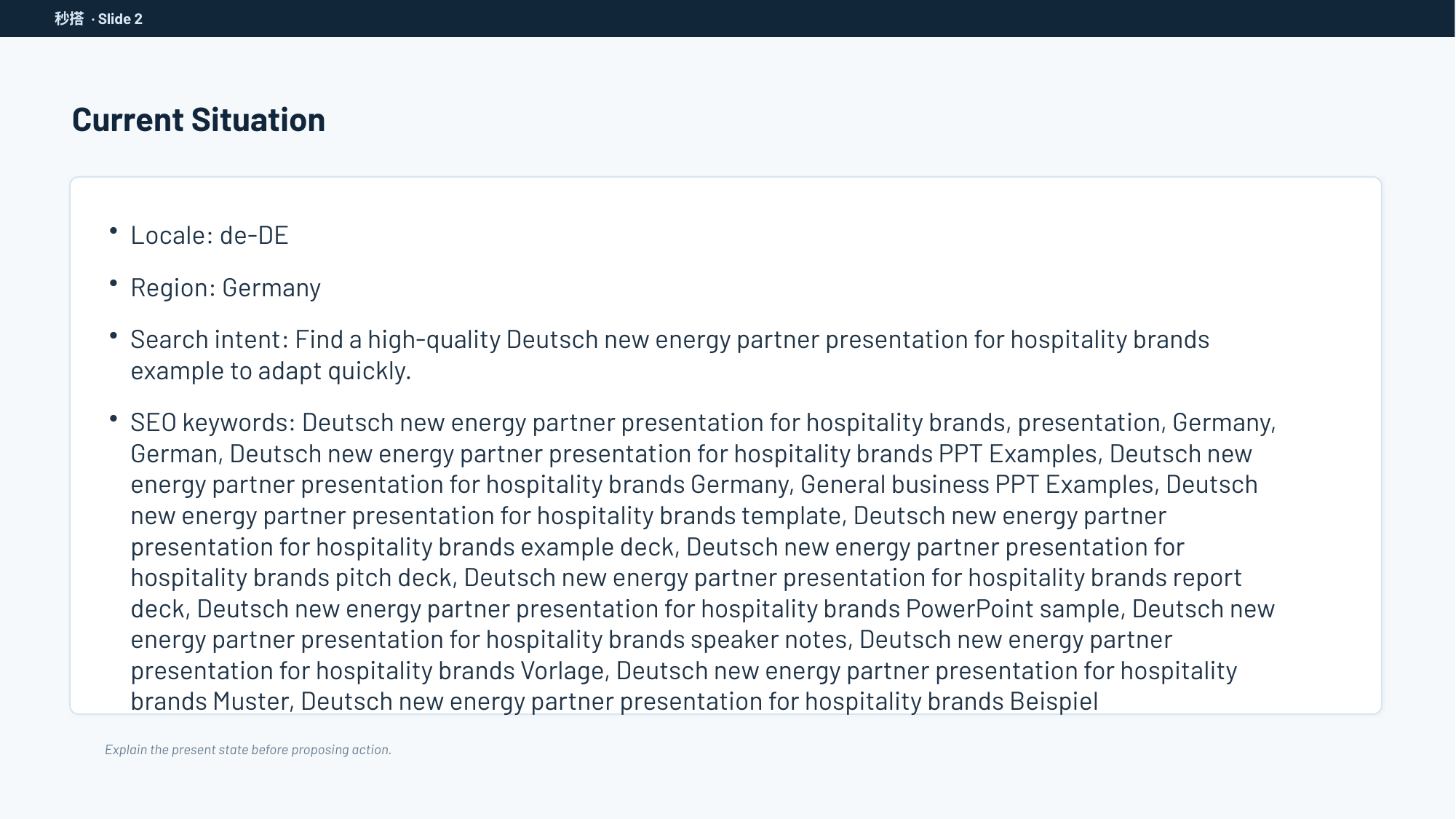

秒搭 · Slide 2
Current Situation

Locale: de-DE
Region: Germany
Search intent: Find a high-quality Deutsch new energy partner presentation for hospitality brands example to adapt quickly.
SEO keywords: Deutsch new energy partner presentation for hospitality brands, presentation, Germany, German, Deutsch new energy partner presentation for hospitality brands PPT Examples, Deutsch new energy partner presentation for hospitality brands Germany, General business PPT Examples, Deutsch new energy partner presentation for hospitality brands template, Deutsch new energy partner presentation for hospitality brands example deck, Deutsch new energy partner presentation for hospitality brands pitch deck, Deutsch new energy partner presentation for hospitality brands report deck, Deutsch new energy partner presentation for hospitality brands PowerPoint sample, Deutsch new energy partner presentation for hospitality brands speaker notes, Deutsch new energy partner presentation for hospitality brands Vorlage, Deutsch new energy partner presentation for hospitality brands Muster, Deutsch new energy partner presentation for hospitality brands Beispiel
Explain the present state before proposing action.